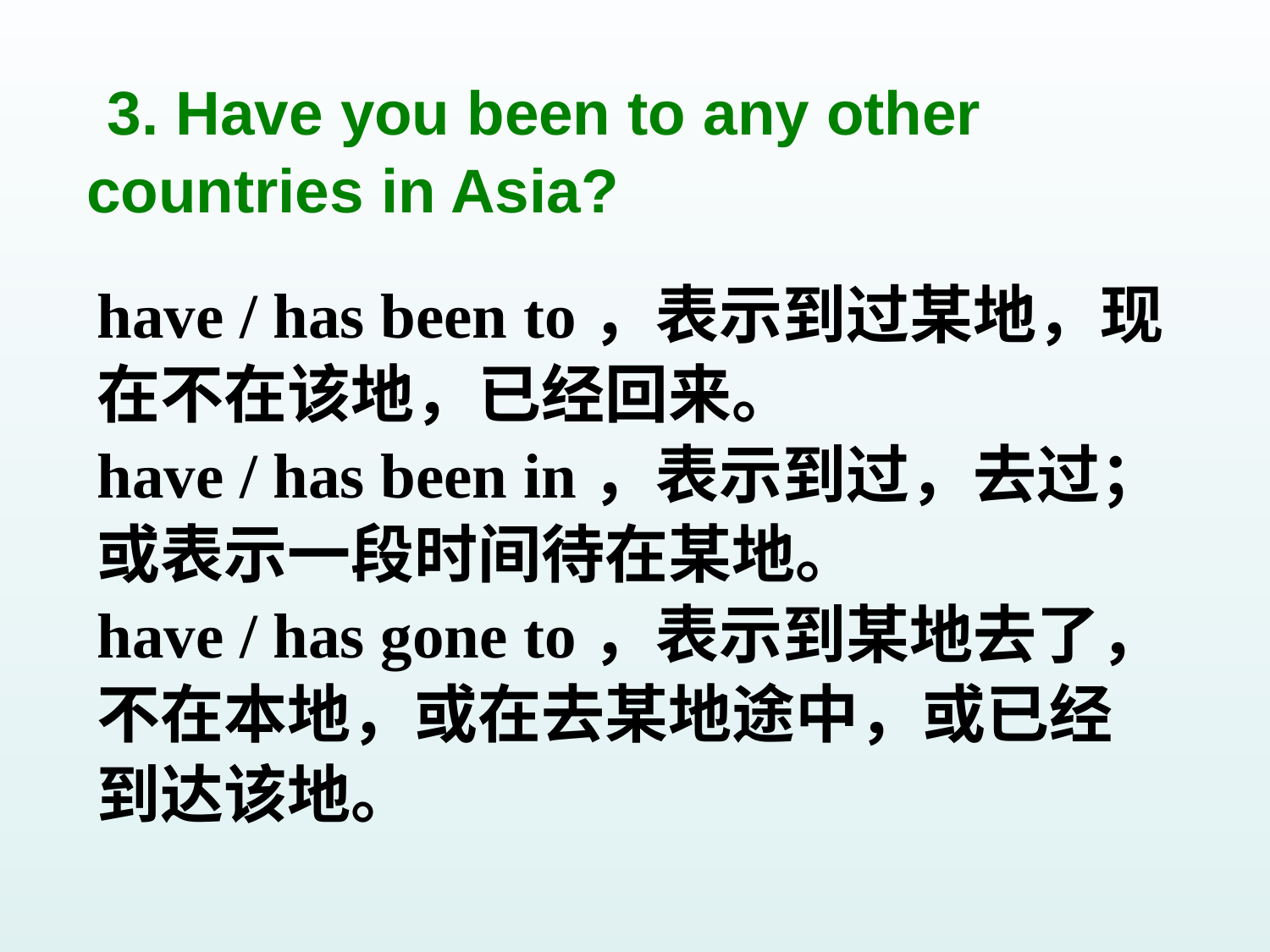

3. Have you been to any other countries in Asia?
have / has been to，表示到过某地，现在不在该地，已经回来。
have / has been in，表示到过，去过；或表示一段时间待在某地。
have / has gone to，表示到某地去了，不在本地，或在去某地途中，或已经 到达该地。